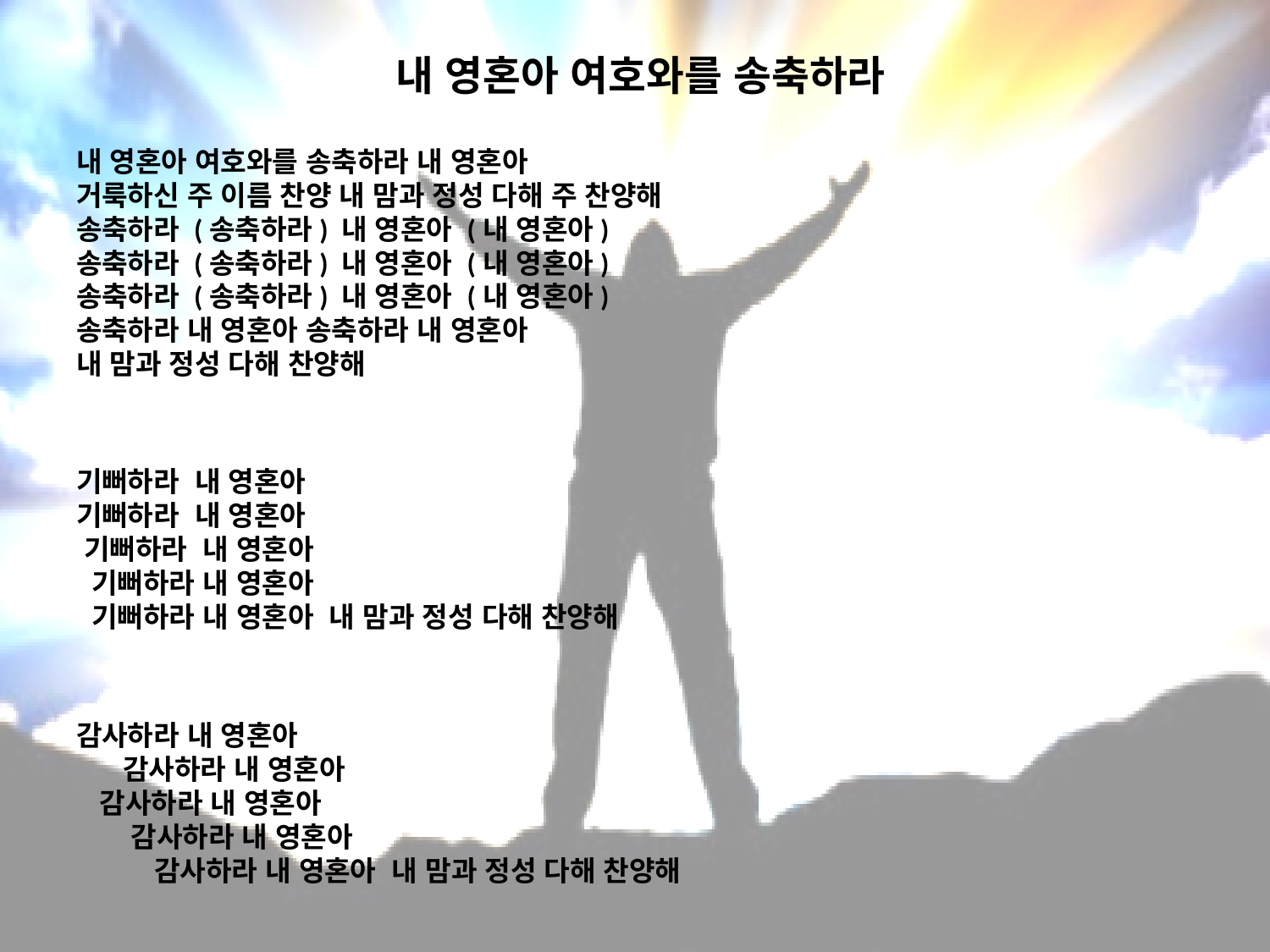

# 내 영혼아 여호와를 송축하라
내 영혼아 여호와를 송축하라 내 영혼아
거룩하신 주 이름 찬양 내 맘과 정성 다해 주 찬양해
송축하라 (송축하라) 내 영혼아 (내 영혼아)
송축하라 (송축하라) 내 영혼아 (내 영혼아)
송축하라 (송축하라) 내 영혼아 (내 영혼아)
송축하라 내 영혼아 송축하라 내 영혼아
내 맘과 정성 다해 찬양해

기뻐하라  내 영혼아                                                    기뻐하라  내 영혼아                                                      기뻐하라  내 영혼아                                                      기뻐하라 내 영혼아                                                      기뻐하라 내 영혼아  내 맘과 정성 다해 찬양해

감사하라 내 영혼아                                                            감사하라 내 영혼아                                                   감사하라 내 영혼아                                                          감사하라 내 영혼아                                                         감사하라 내 영혼아  내 맘과 정성 다해 찬양해